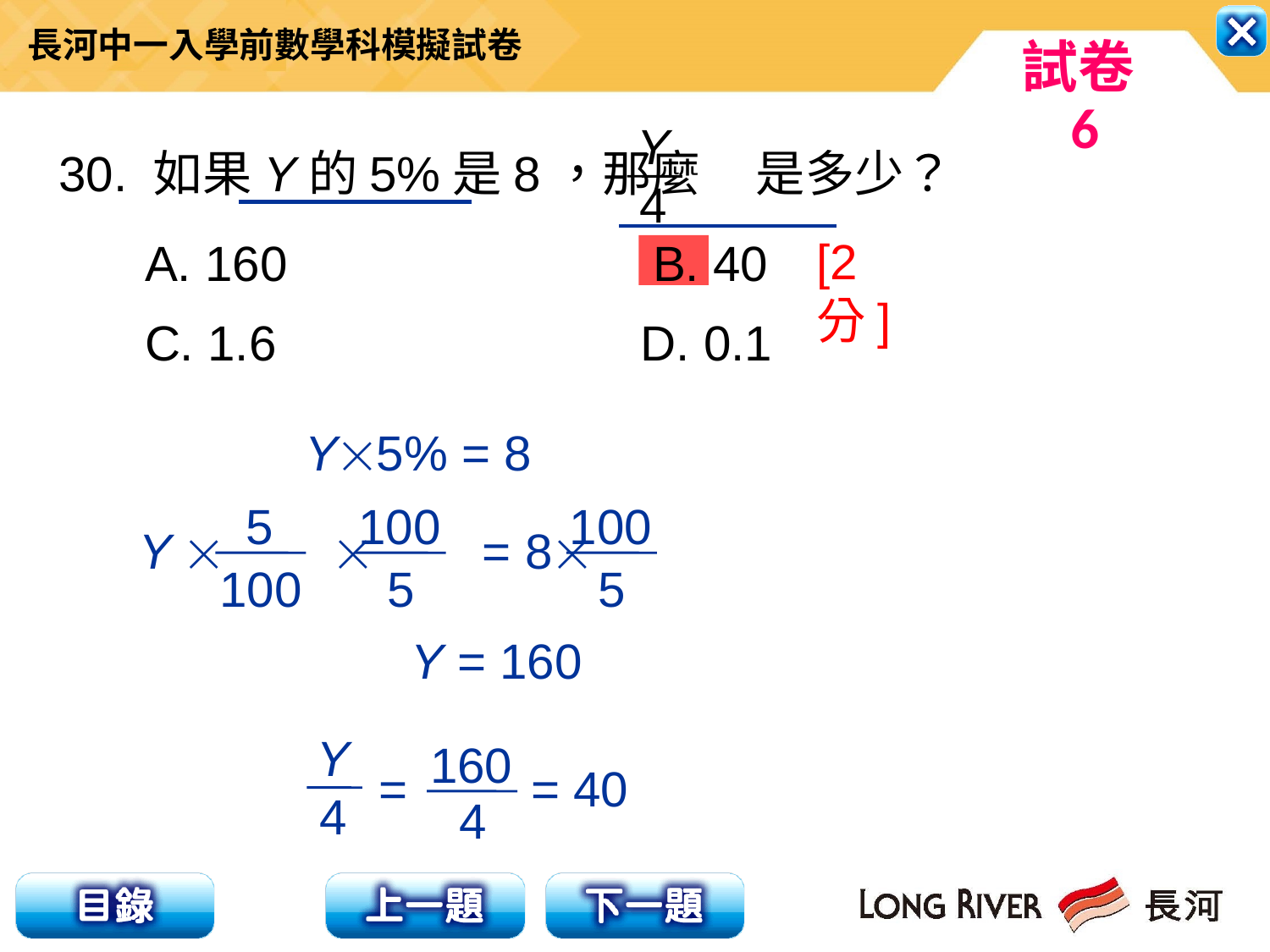

Y
4

30. 如果Y的5%是8，那麼     是多少？
[2分]
A. 160			B. 40
C. 1.6　　　　             D. 0.1

Y×5% = 8

5
100

100
5

100
5

Y ×        ×        = 8×
Y = 160
 Y
4

160

4

=         = 40